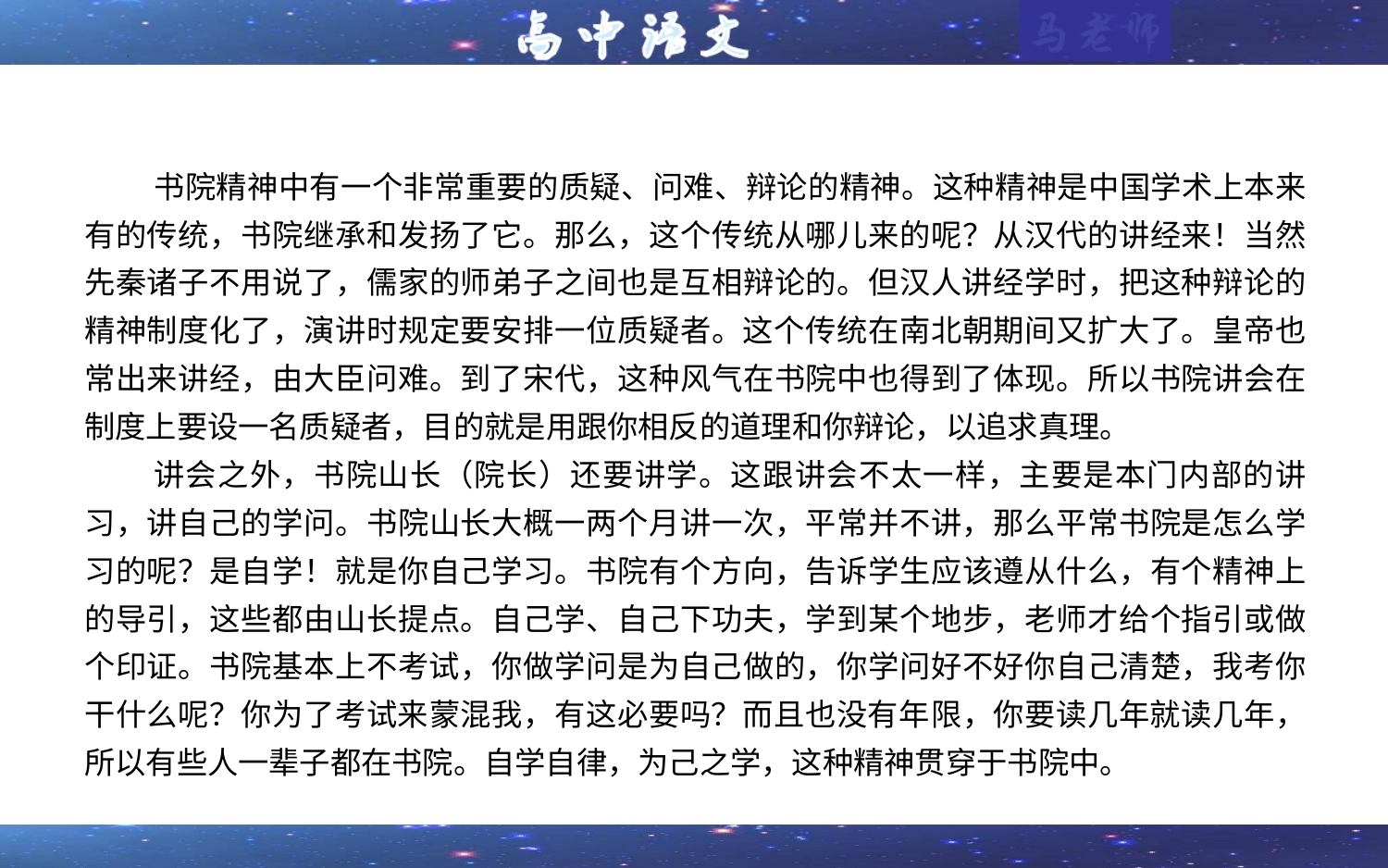

书院精神中有一个非常重要的质疑、问难、辩论的精神。这种精神是中国学术上本来有的传统，书院继承和发扬了它。那么，这个传统从哪儿来的呢？从汉代的讲经来！当然先秦诸子不用说了，儒家的师弟子之间也是互相辩论的。但汉人讲经学时，把这种辩论的精神制度化了，演讲时规定要安排一位质疑者。这个传统在南北朝期间又扩大了。皇帝也常出来讲经，由大臣问难。到了宋代，这种风气在书院中也得到了体现。所以书院讲会在制度上要设一名质疑者，目的就是用跟你相反的道理和你辩论，以追求真理。
讲会之外，书院山长（院长）还要讲学。这跟讲会不太一样，主要是本门内部的讲习，讲自己的学问。书院山长大概一两个月讲一次，平常并不讲，那么平常书院是怎么学习的呢？是自学！就是你自己学习。书院有个方向，告诉学生应该遵从什么，有个精神上的导引，这些都由山长提点。自己学、自己下功夫，学到某个地步，老师才给个指引或做个印证。书院基本上不考试，你做学问是为自己做的，你学问好不好你自己清楚，我考你干什么呢？你为了考试来蒙混我，有这必要吗？而且也没有年限，你要读几年就读几年，所以有些人一辈子都在书院。自学自律，为己之学，这种精神贯穿于书院中。